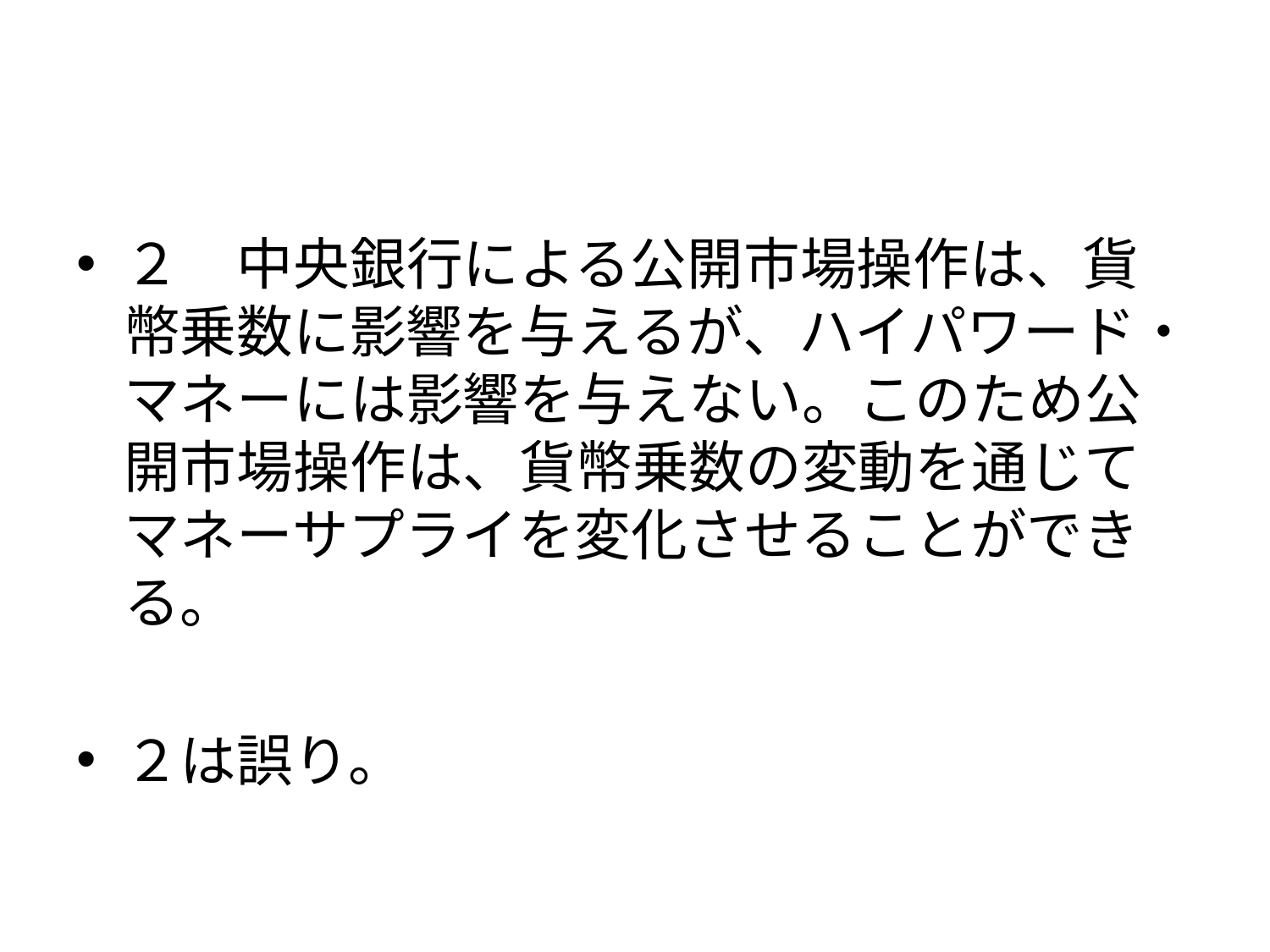

#
２　中央銀行による公開市場操作は、貨幣乗数に影響を与えるが、ハイパワード・マネーには影響を与えない。このため公開市場操作は、貨幣乗数の変動を通じてマネーサプライを変化させることができる。

２は誤り。